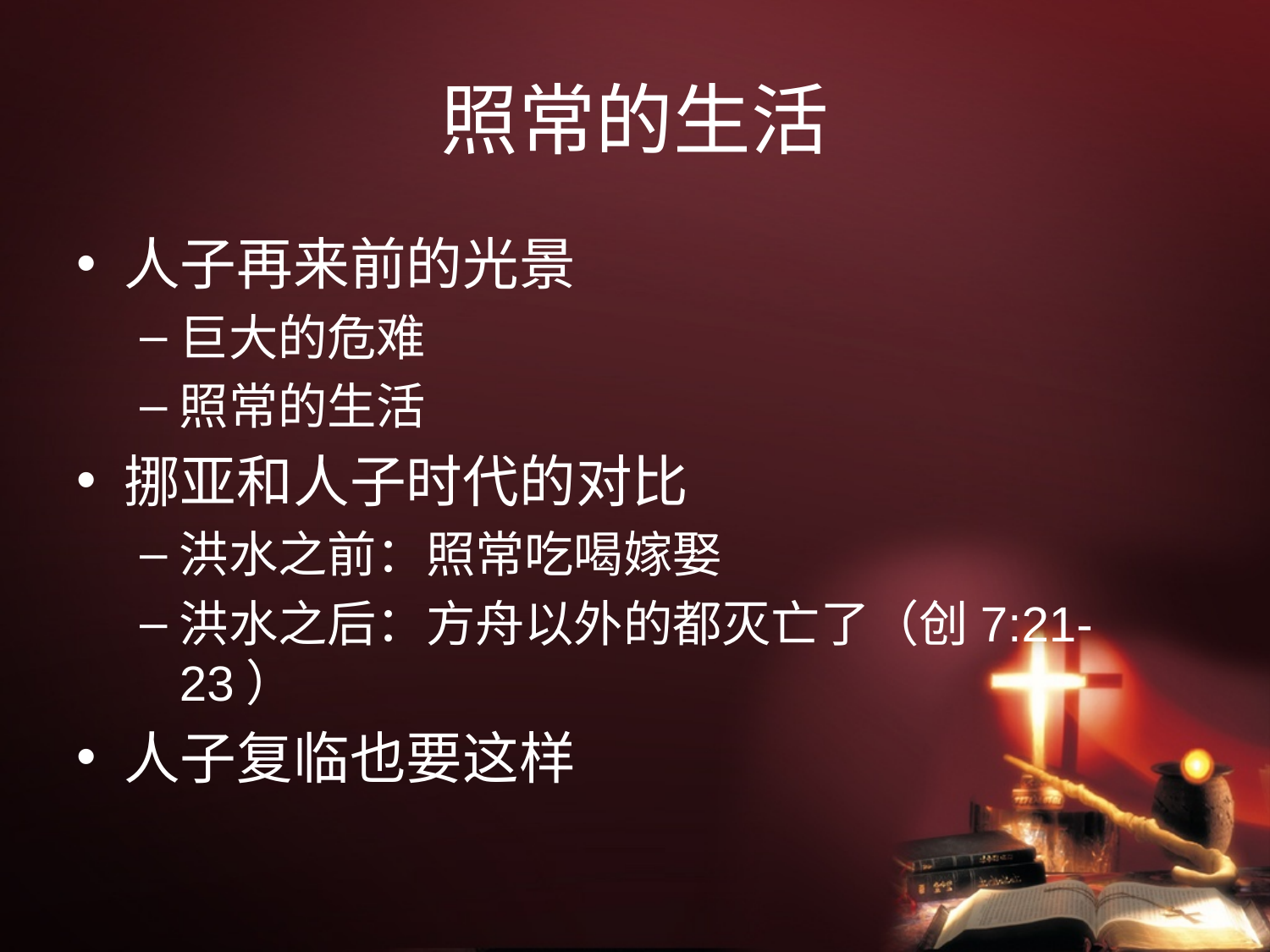

# 照常的生活
人子再来前的光景
巨大的危难
照常的生活
挪亚和人子时代的对比
洪水之前：照常吃喝嫁娶
洪水之后：方舟以外的都灭亡了（创7:21-23）
人子复临也要这样